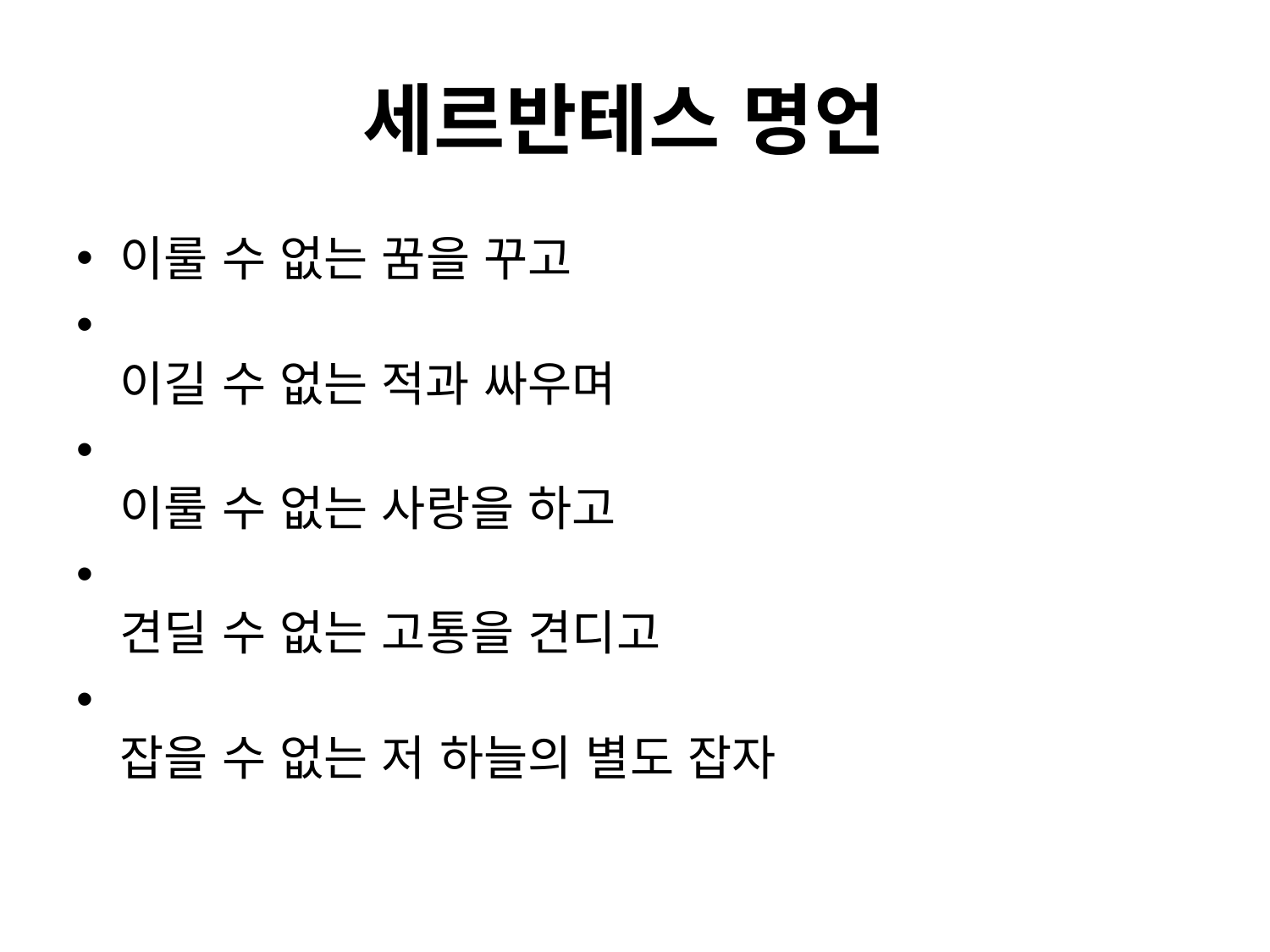

# 세르반테스 명언
이룰 수 없는 꿈을 꾸고
이길 수 없는 적과 싸우며
이룰 수 없는 사랑을 하고
견딜 수 없는 고통을 견디고
잡을 수 없는 저 하늘의 별도 잡자